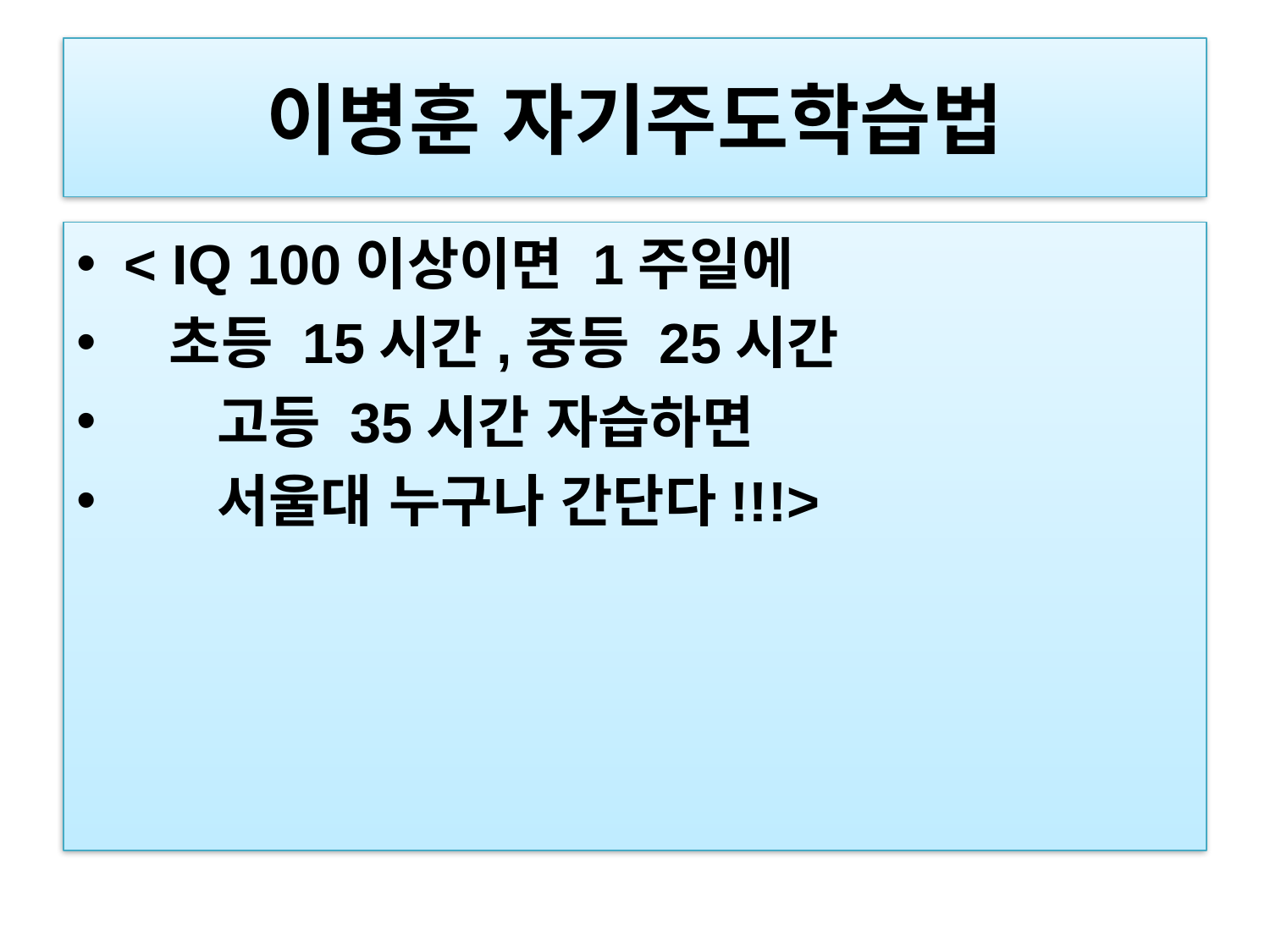

# 이병훈 자기주도학습법
< IQ 100이상이면 1주일에
  초등 15시간,중등 25시간
     고등 35시간 자습하면
     서울대 누구나 간단다!!!>